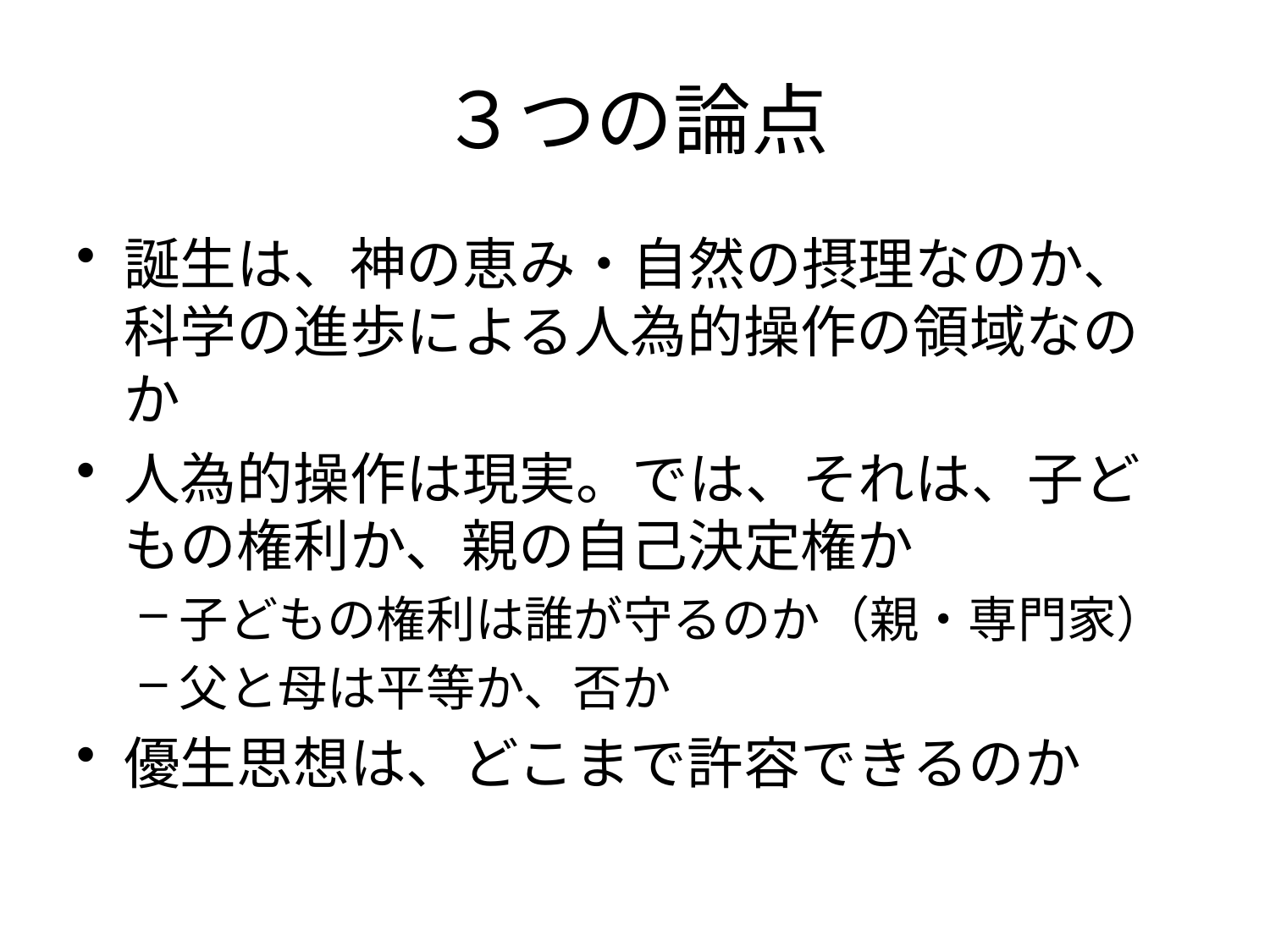

# ３つの論点
誕生は、神の恵み・自然の摂理なのか、科学の進歩による人為的操作の領域なのか
人為的操作は現実。では、それは、子どもの権利か、親の自己決定権か
子どもの権利は誰が守るのか（親・専門家）
父と母は平等か、否か
優生思想は、どこまで許容できるのか